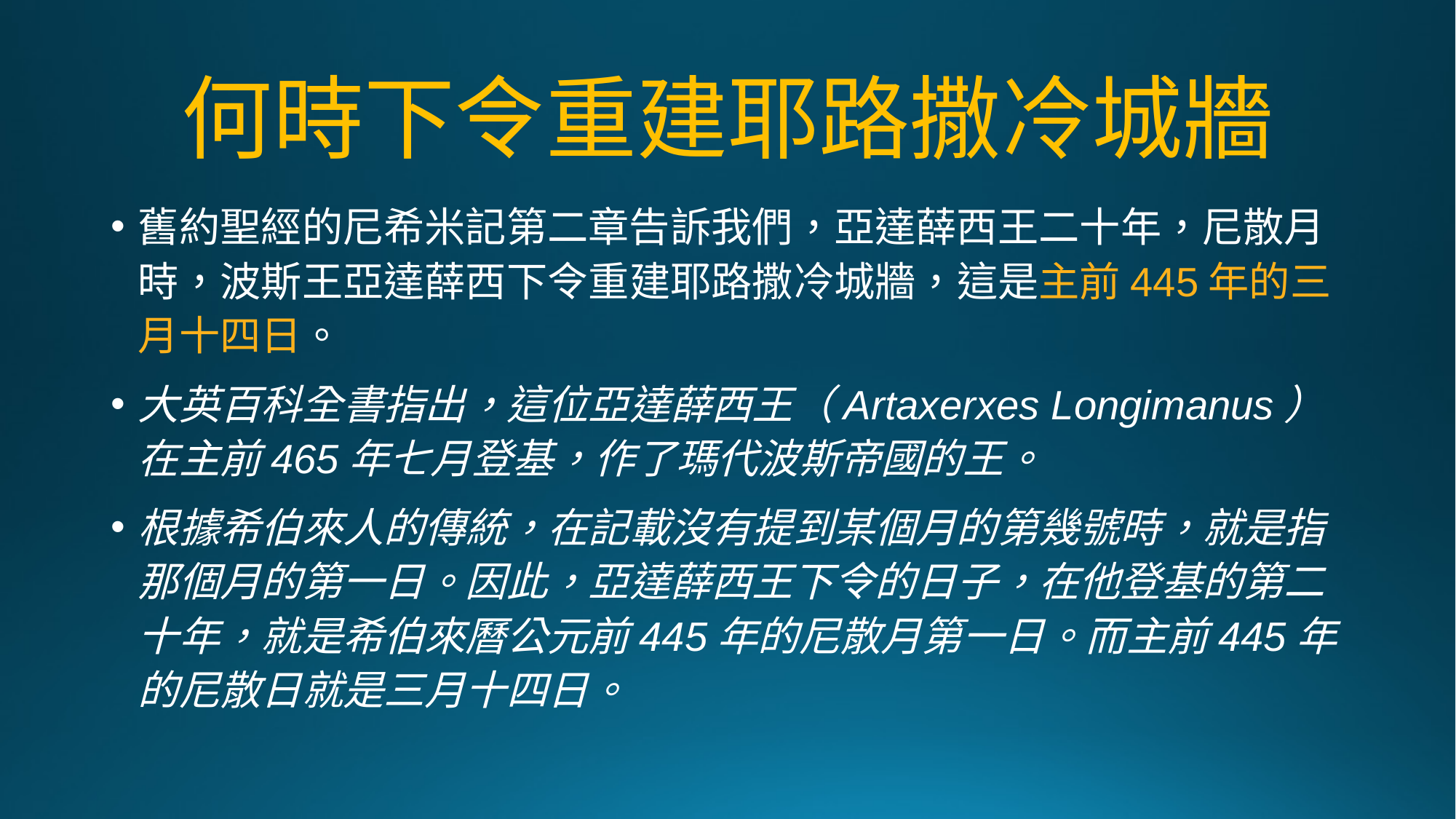

# 何時下令重建耶路撒冷城牆
舊約聖經的尼希米記第二章告訴我們，亞達薛西王二十年，尼散月時，波斯王亞達薛西下令重建耶路撒冷城牆，這是主前445年的三月十四日。
大英百科全書指出，這位亞達薛西王（Artaxerxes Longimanus）在主前465年七月登基，作了瑪代波斯帝國的王。
根據希伯來人的傳統，在記載沒有提到某個月的第幾號時，就是指那個月的第一日。因此，亞達薛西王下令的日子，在他登基的第二十年，就是希伯來曆公元前445年的尼散月第一日。而主前445年的尼散日就是三月十四日。